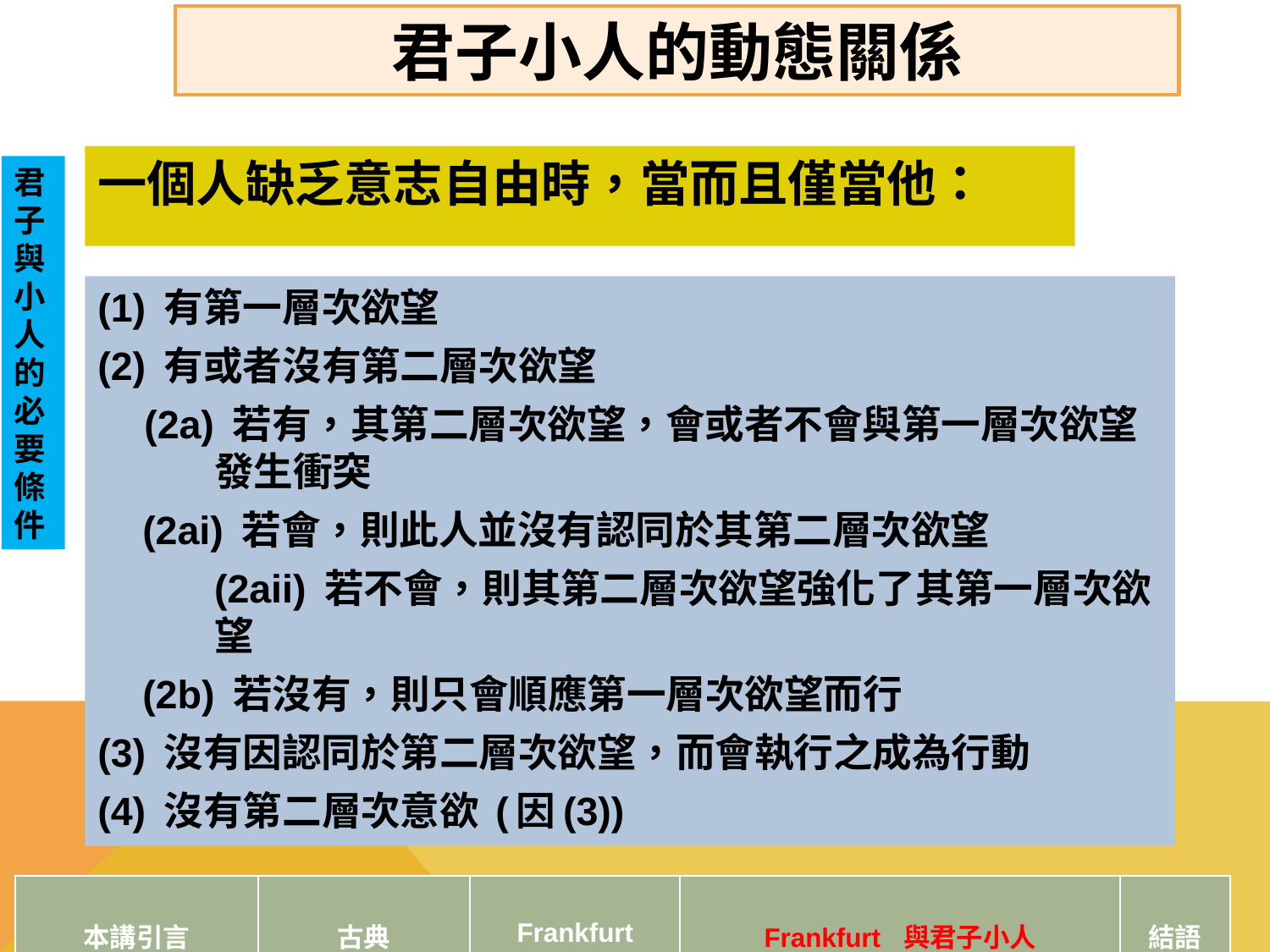

君子小人的動態關係
一個人缺乏意志自由時，當而且僅當他：

君子與小人的必要條件
(1) 有第一層次欲望
(2) 有或者沒有第二層次欲望
(2a) 若有，其第二層次欲望，會或者不會與第一層次欲望發生衝突
		(2ai) 若會，則此人並沒有認同於其第二層次欲望
(2aii) 若不會，則其第二層次欲望強化了其第一層次欲望
  	(2b) 若沒有，則只會順應第一層次欲望而行
(3) 沒有因認同於第二層次欲望，而會執行之成為行動
(4) 沒有第二層次意欲 (因(3))

| 本講引言 | 古典 | Frankfurt | Frankfurt 與君子小人 | 結語 |
| --- | --- | --- | --- | --- |